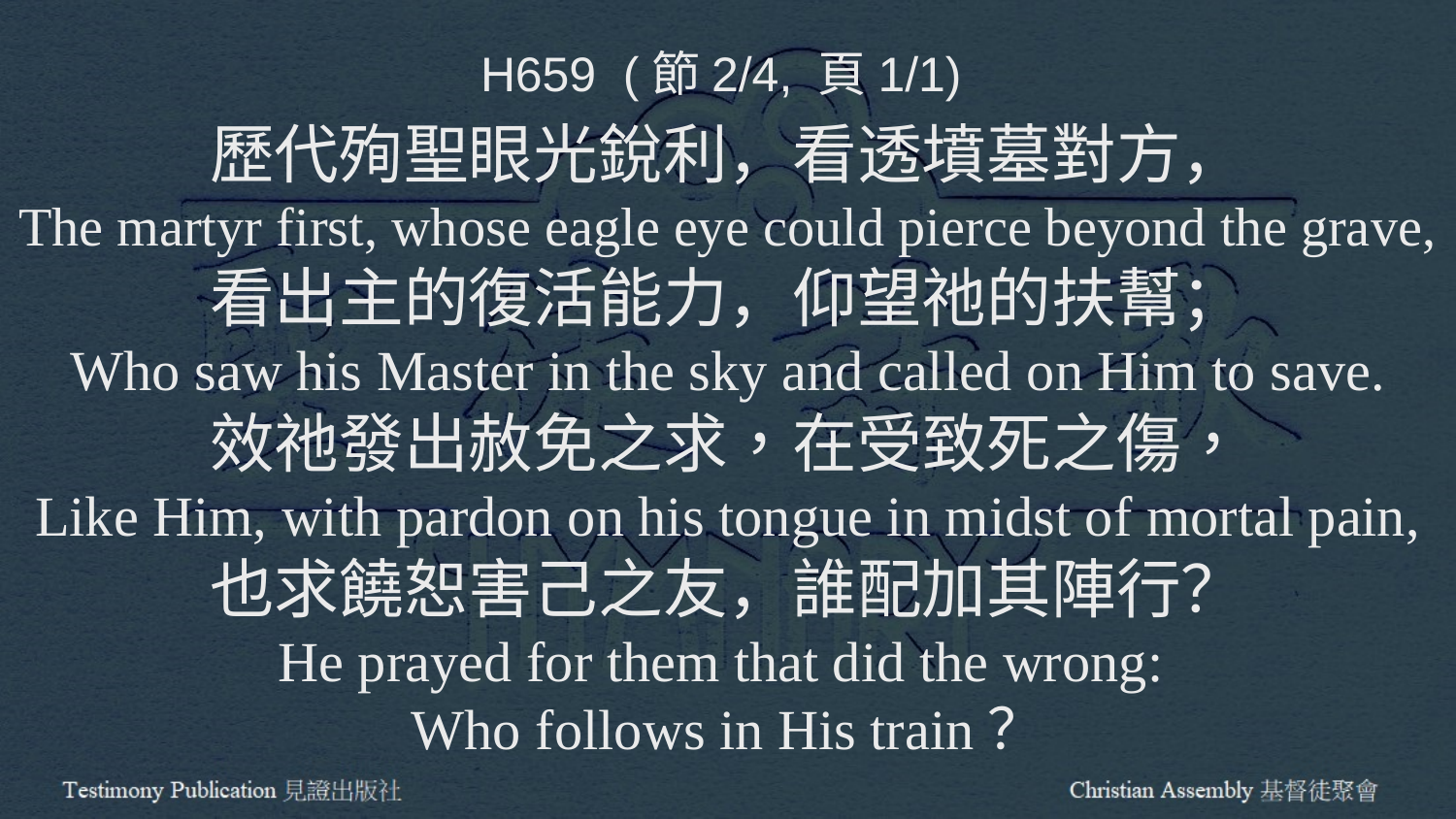

H659  (節2/4, 頁1/1)
歷代殉聖眼光銳利，看透墳墓對方，
The martyr first, whose eagle eye could pierce beyond the grave,
看出主的復活能力，仰望祂的扶幫；
Who saw his Master in the sky and called on Him to save.
效祂發出赦免之求，在受致死之傷，
Like Him, with pardon on his tongue in midst of mortal pain,
也求饒恕害己之友，誰配加其陣行？
He prayed for them that did the wrong:
Who follows in His train？